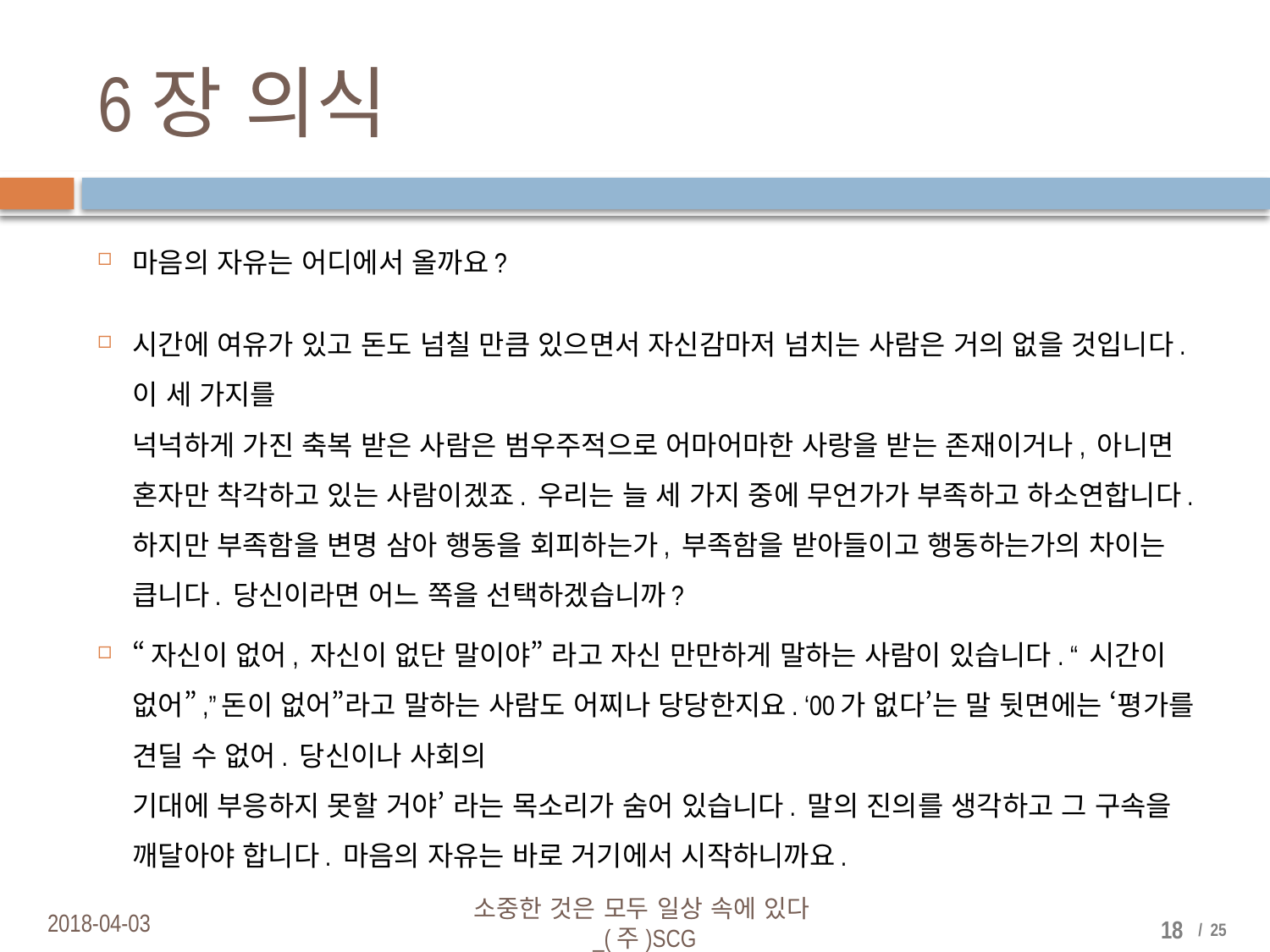

# 6장 의식
마음의 자유는 어디에서 올까요?

시간에 여유가 있고 돈도 넘칠 만큼 있으면서 자신감마저 넘치는 사람은 거의 없을 것입니다. 이 세 가지를
넉넉하게 가진 축복 받은 사람은 범우주적으로 어마어마한 사랑을 받는 존재이거나, 아니면 혼자만 착각하고 있는 사람이겠죠. 우리는 늘 세 가지 중에 무언가가 부족하고 하소연합니다. 하지만 부족함을 변명 삼아 행동을 회피하는가, 부족함을 받아들이고 행동하는가의 차이는 큽니다. 당신이라면 어느 쪽을 선택하겠습니까?
“자신이 없어, 자신이 없단 말이야” 라고 자신 만만하게 말하는 사람이 있습니다. “ 시간이 없어”,”돈이 없어”라고 말하는 사람도 어찌나 당당한지요. ‘00가 없다’는 말 뒷면에는 ‘평가를 견딜 수 없어. 당신이나 사회의
기대에 부응하지 못할 거야’ 라는 목소리가 숨어 있습니다. 말의 진의를 생각하고 그 구속을 깨달아야 합니다. 마음의 자유는 바로 거기에서 시작하니까요.
2018-04-03
소중한 것은 모두 일상 속에 있다_(주)SCG
18